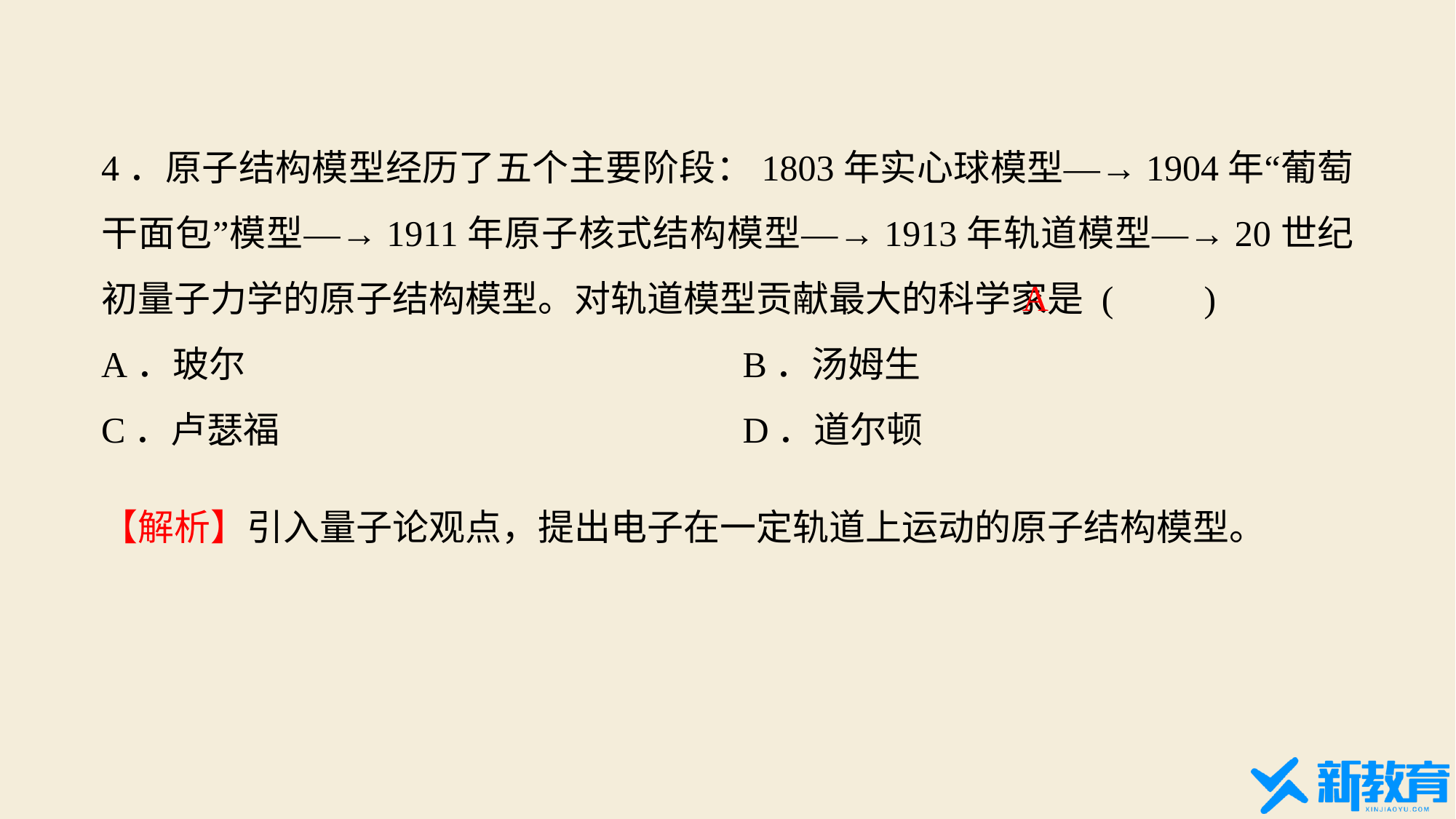

4．原子结构模型经历了五个主要阶段：1803年实心球模型―→1904年“葡萄干面包”模型―→1911年原子核式结构模型―→1913年轨道模型―→20世纪初量子力学的原子结构模型。对轨道模型贡献最大的科学家是 (　　)
A．玻尔   	B．汤姆生
C．卢瑟福   	D．道尔顿
A
【解析】引入量子论观点，提出电子在一定轨道上运动的原子结构模型。